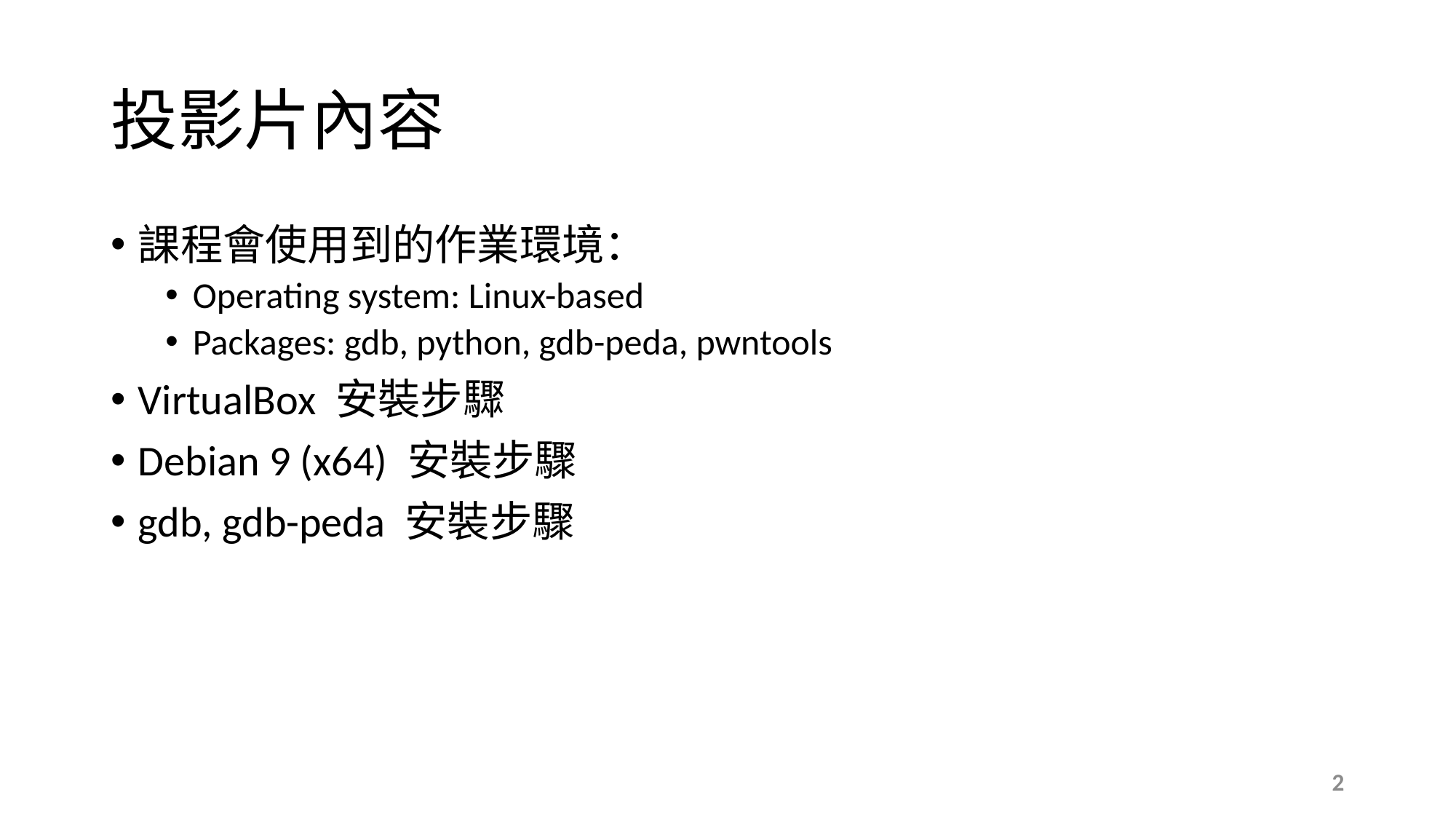

# 投影片內容
課程會使用到的作業環境：
Operating system: Linux-based
Packages: gdb, python, gdb-peda, pwntools
VirtualBox 安裝步驟
Debian 9 (x64) 安裝步驟
gdb, gdb-peda 安裝步驟
2